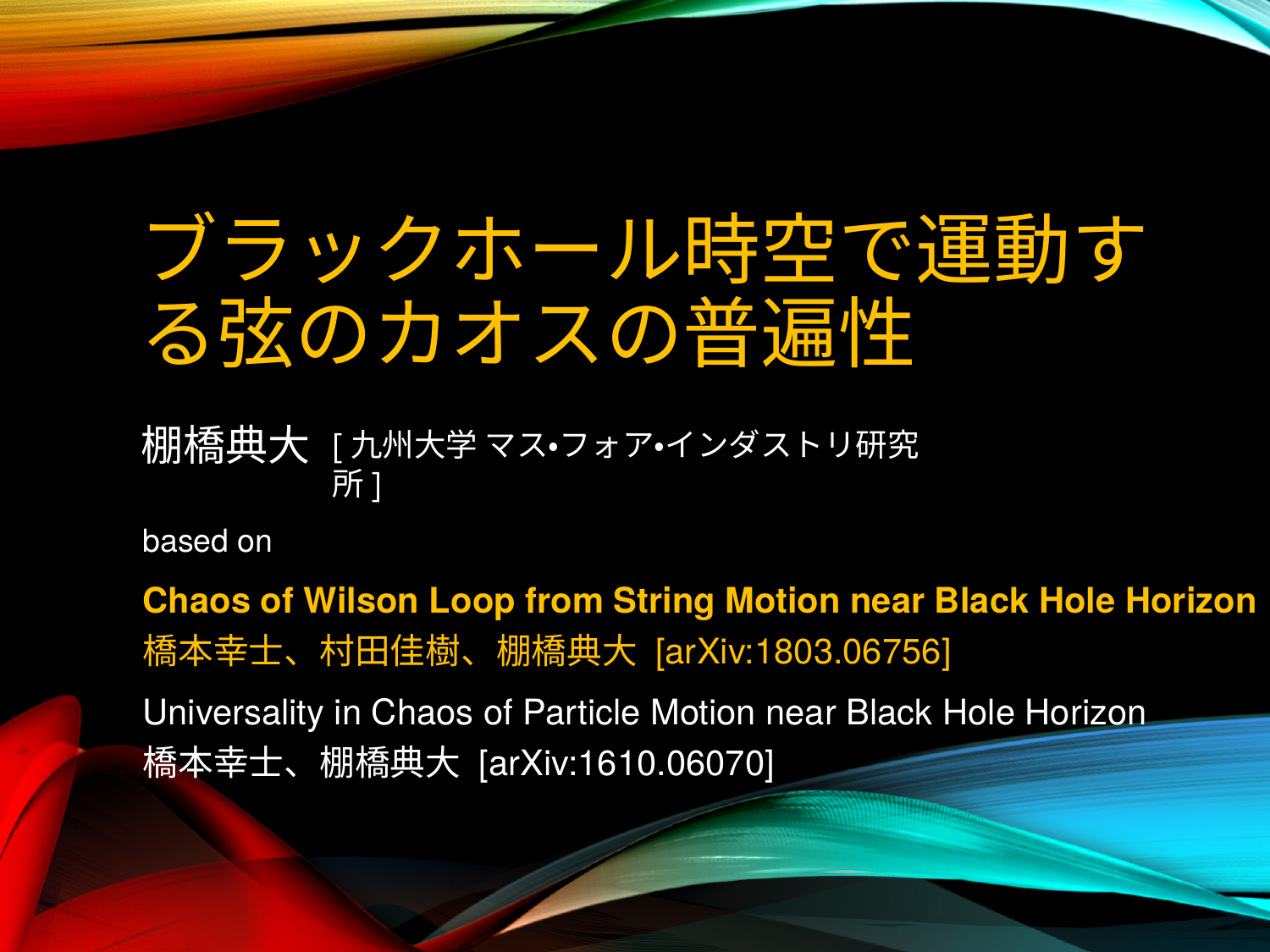

# ブラックホール時空で運動する弦のカオスの普遍性
棚橋典大
[九州大学 マス・フォア・インダストリ研究所]
based on
Chaos of Wilson Loop from String Motion near Black Hole Horizon
橋本幸士、村田佳樹、棚橋典大 [arXiv:1803.06756]
Universality in Chaos of Particle Motion near Black Hole Horizon
橋本幸士、棚橋典大 [arXiv:1610.06070]